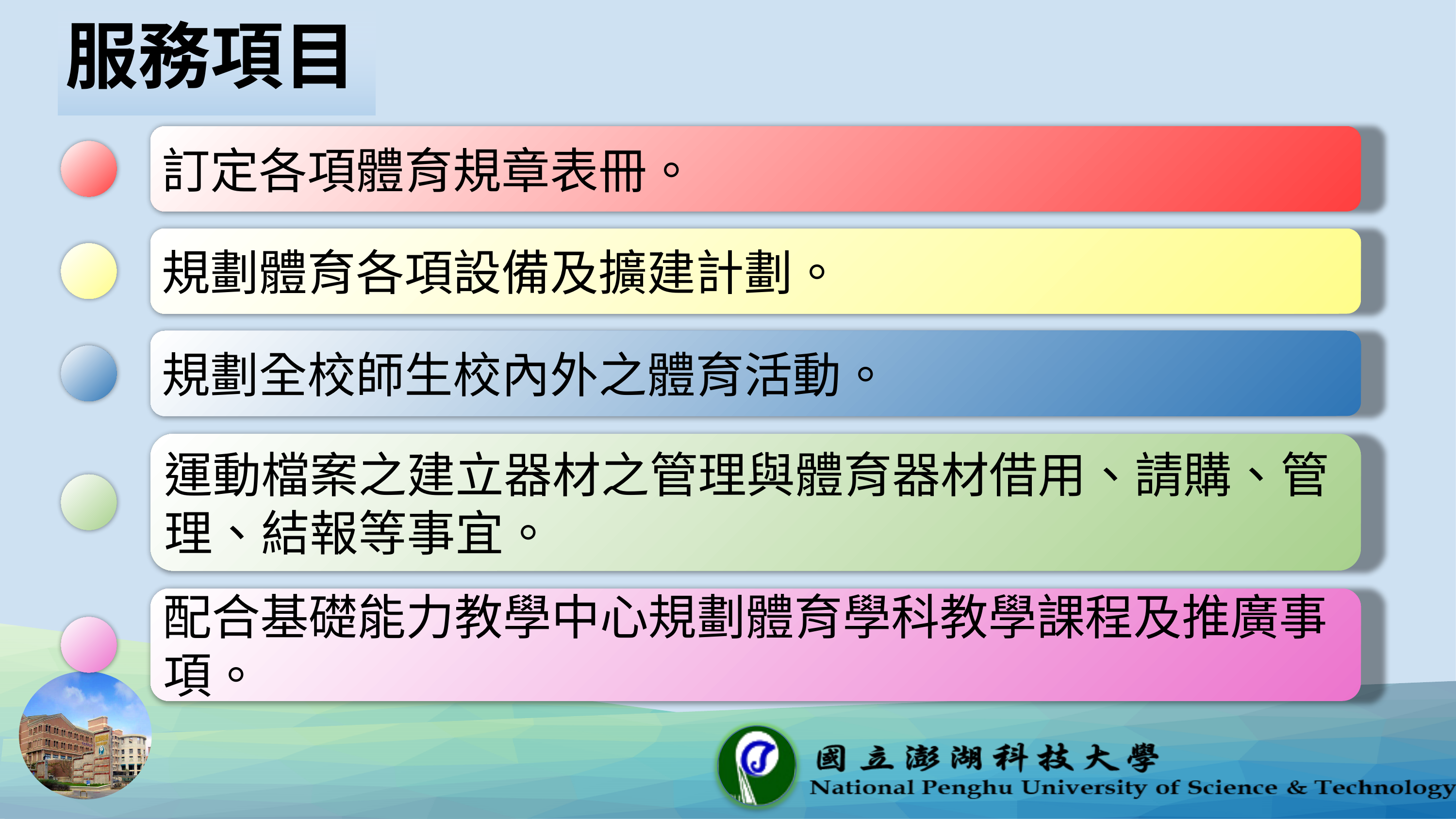

# 服務項目
訂定各項體育規章表冊。

規劃體育各項設備及擴建計劃。

規劃全校師生校內外之體育活動。

運動檔案之建立器材之管理與體育器材借用、請購、管理、結報等事宜。

配合基礎能力教學中心規劃體育學科教學課程及推廣事
項。